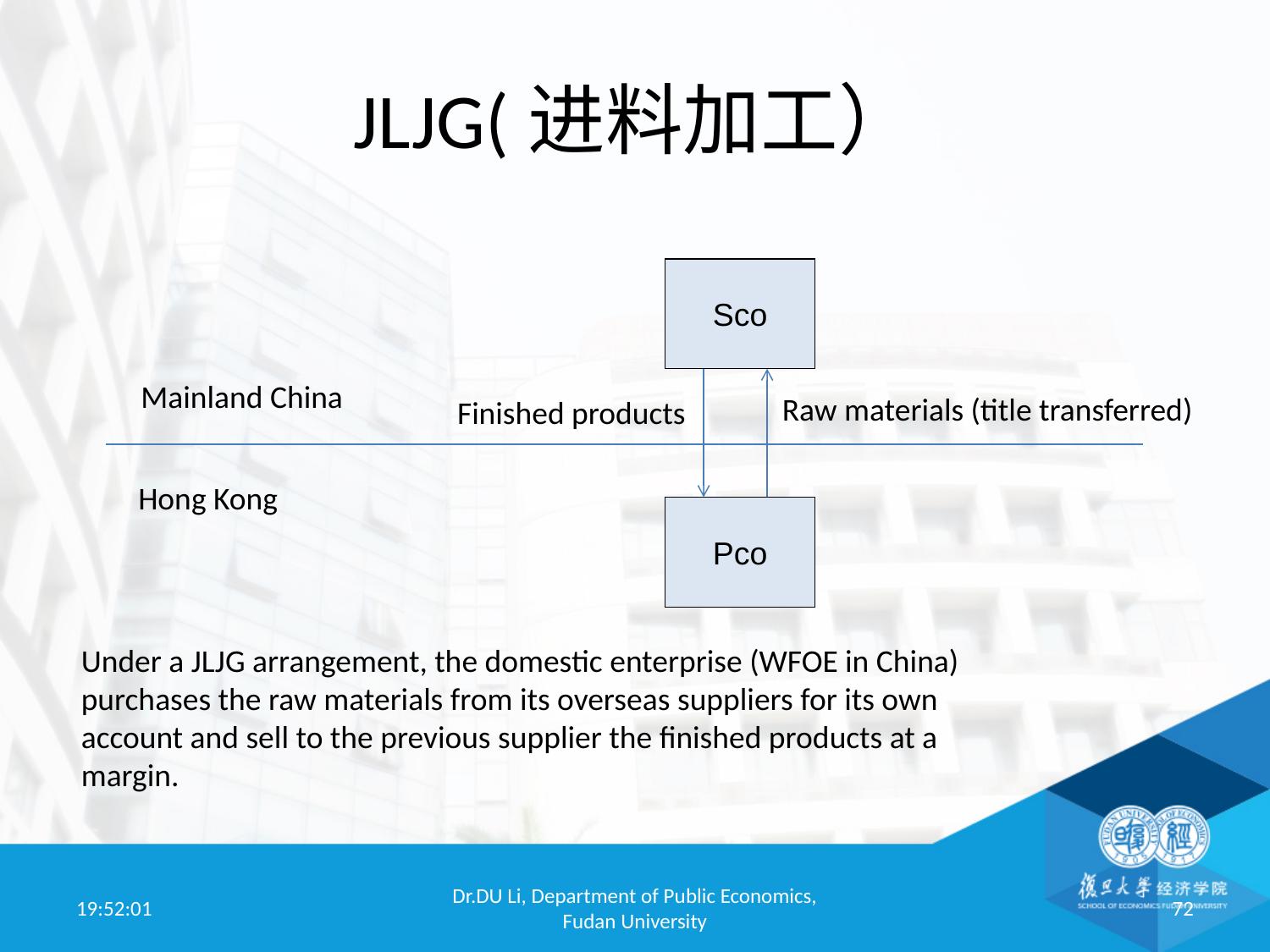

# JLJG(进料加工）
Sco
Mainland China
Raw materials (title transferred)
Finished products
Hong Kong
Pco
Under a JLJG arrangement, the domestic enterprise (WFOE in China) purchases the raw materials from its overseas suppliers for its own account and sell to the previous supplier the finished products at a margin.
19:52:01
Dr.DU Li, Department of Public Economics, Fudan University
72